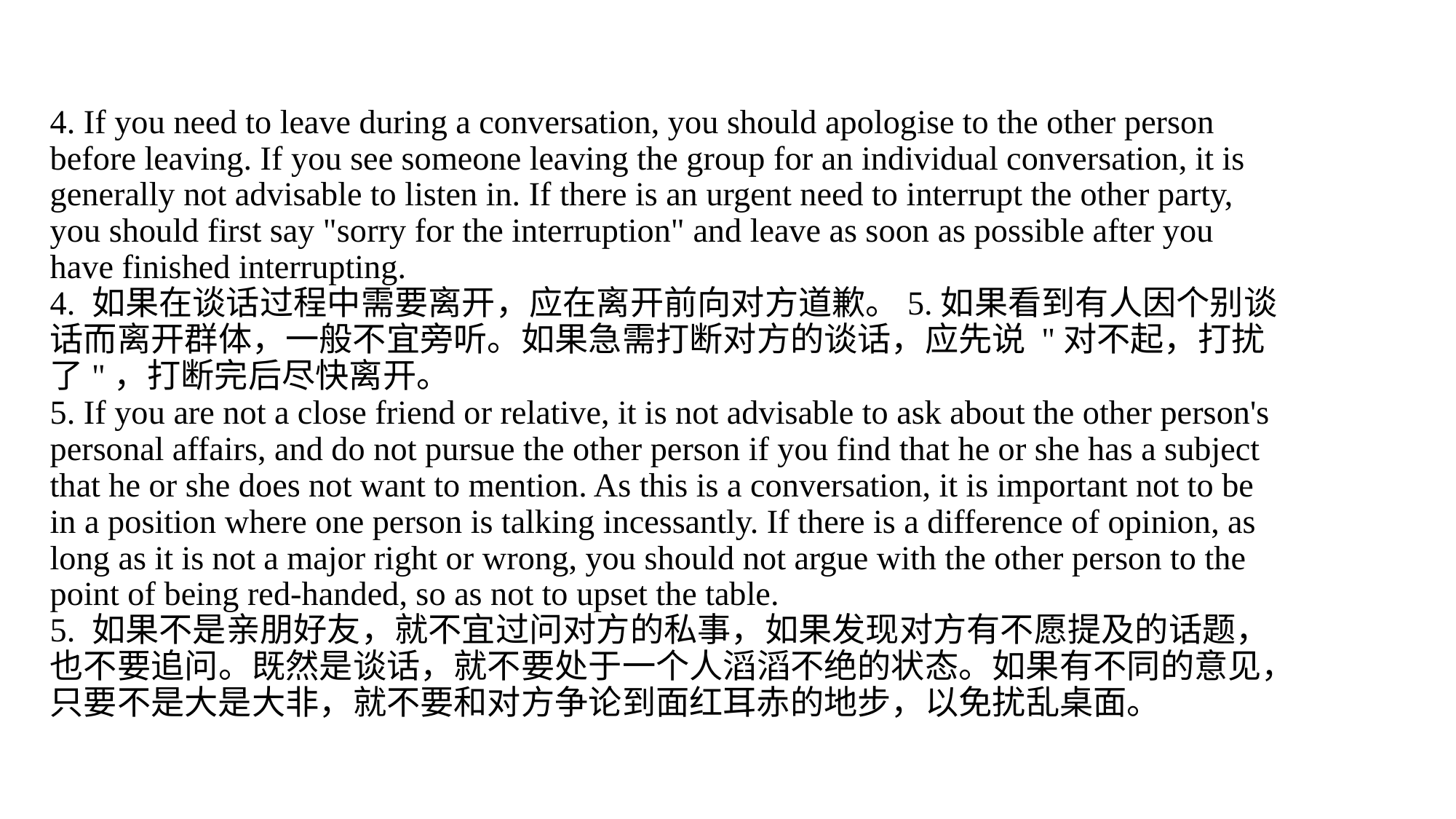

# 4. If you need to leave during a conversation, you should apologise to the other person before leaving. If you see someone leaving the group for an individual conversation, it is generally not advisable to listen in. If there is an urgent need to interrupt the other party, you should first say "sorry for the interruption" and leave as soon as possible after you have finished interrupting. 4. 如果在谈话过程中需要离开，应在离开前向对方道歉。5.如果看到有人因个别谈话而离开群体，一般不宜旁听。如果急需打断对方的谈话，应先说 "对不起，打扰了"，打断完后尽快离开。 5. If you are not a close friend or relative, it is not advisable to ask about the other person's personal affairs, and do not pursue the other person if you find that he or she has a subject that he or she does not want to mention. As this is a conversation, it is important not to be in a position where one person is talking incessantly. If there is a difference of opinion, as long as it is not a major right or wrong, you should not argue with the other person to the point of being red-handed, so as not to upset the table. 5. 如果不是亲朋好友，就不宜过问对方的私事，如果发现对方有不愿提及的话题，也不要追问。既然是谈话，就不要处于一个人滔滔不绝的状态。如果有不同的意见，只要不是大是大非，就不要和对方争论到面红耳赤的地步，以免扰乱桌面。